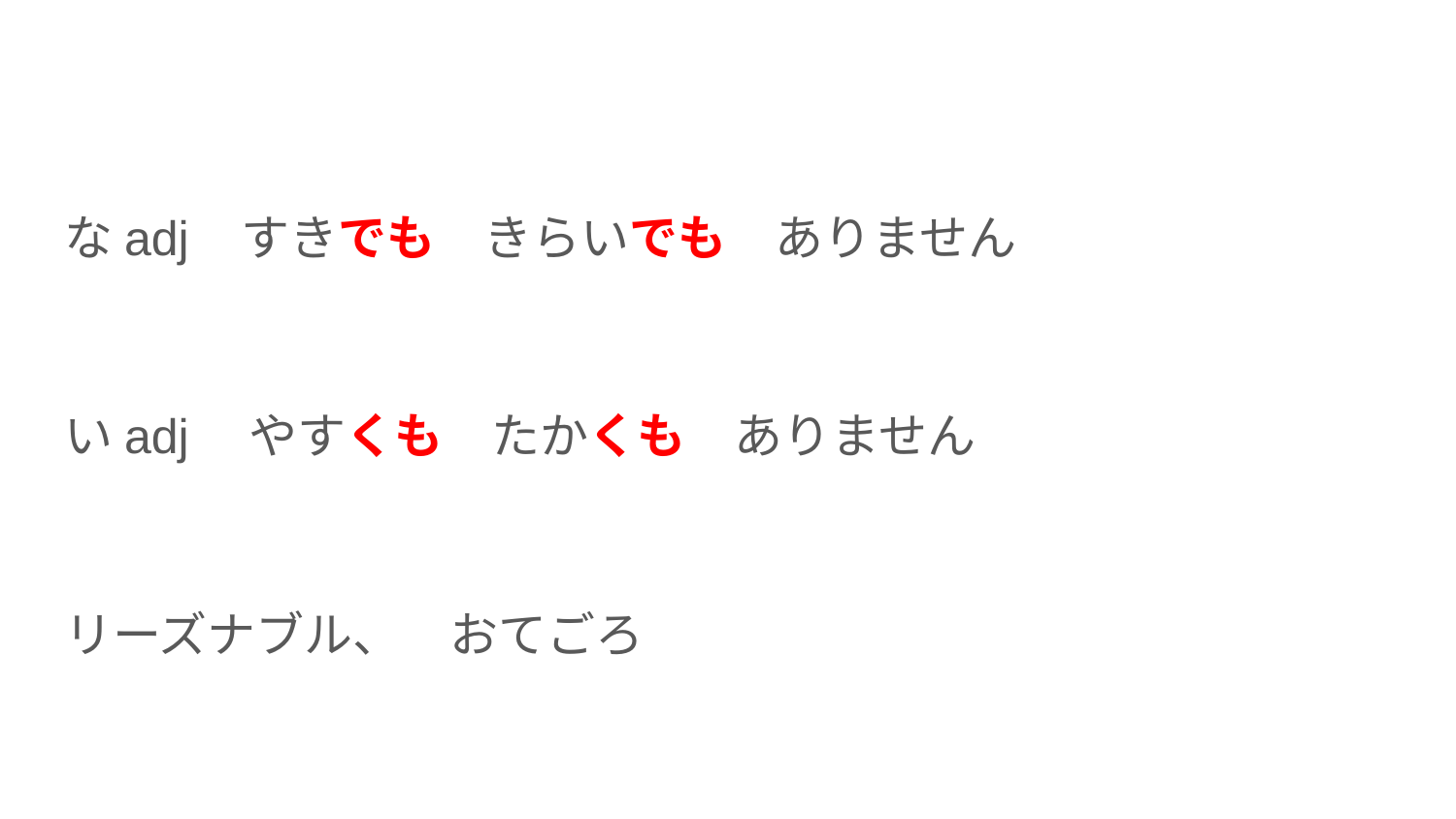

#
なadj   すきでも　きらいでも　ありません

いadj　やすくも　たかくも　ありません

リーズナブル、　おてごろ